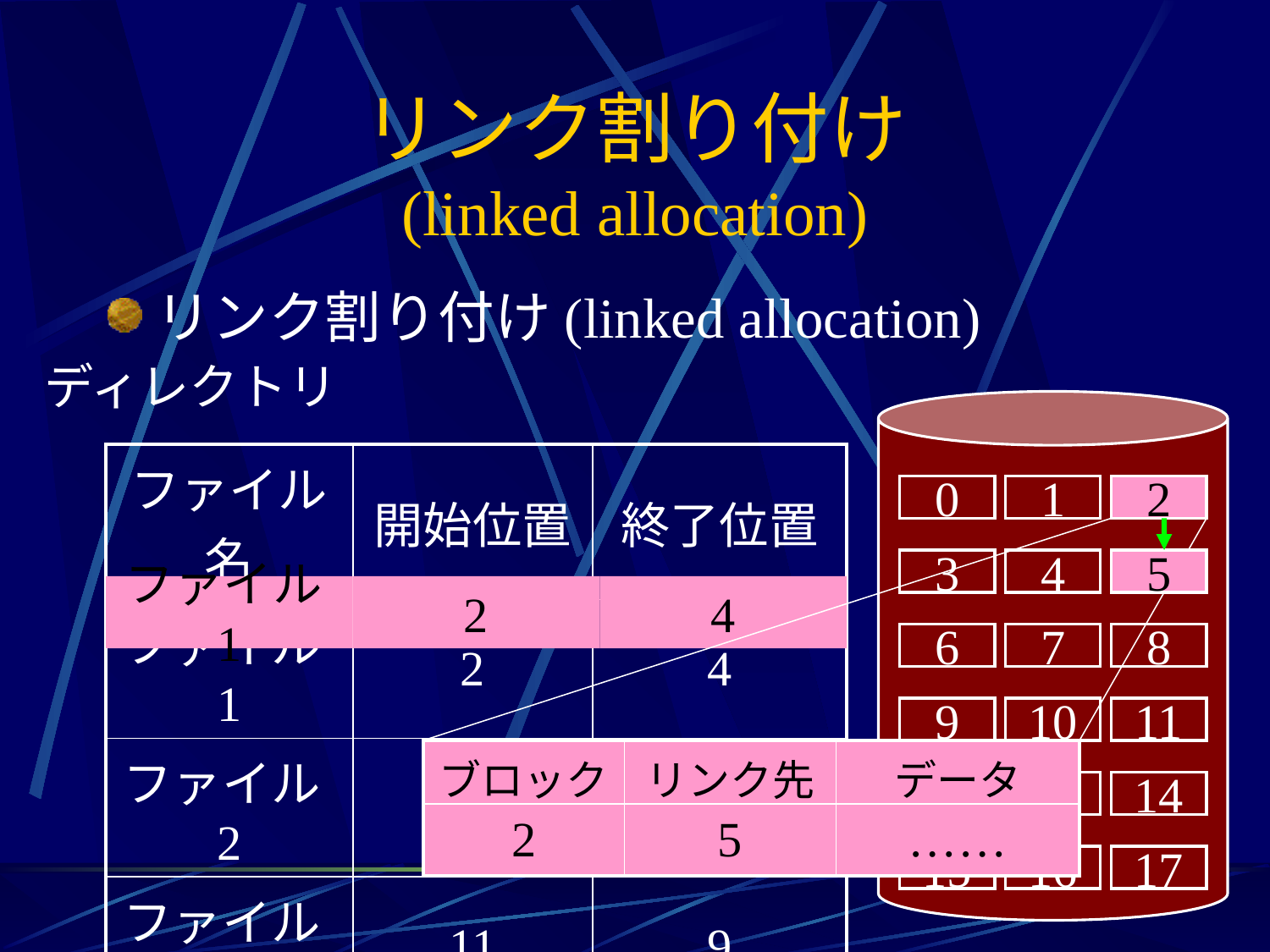

# リンク割り付け (linked allocation)
リンク割り付け(linked allocation)
ディレクトリ

0
1
2
3
4
5
6
7
8
9
10
11
12
13
14
15
16
17
| ファイル名 | 開始位置 | 終了位置 |
| --- | --- | --- |
| ファイル1 | 2 | 4 |
| ファイル2 | 7 | 10 |
| ファイル3 | 11 | 9 |
2

5
ファイル1
2
4
| ブロック | リンク先 | データ |
| --- | --- | --- |
| 2 | 5 | …… |